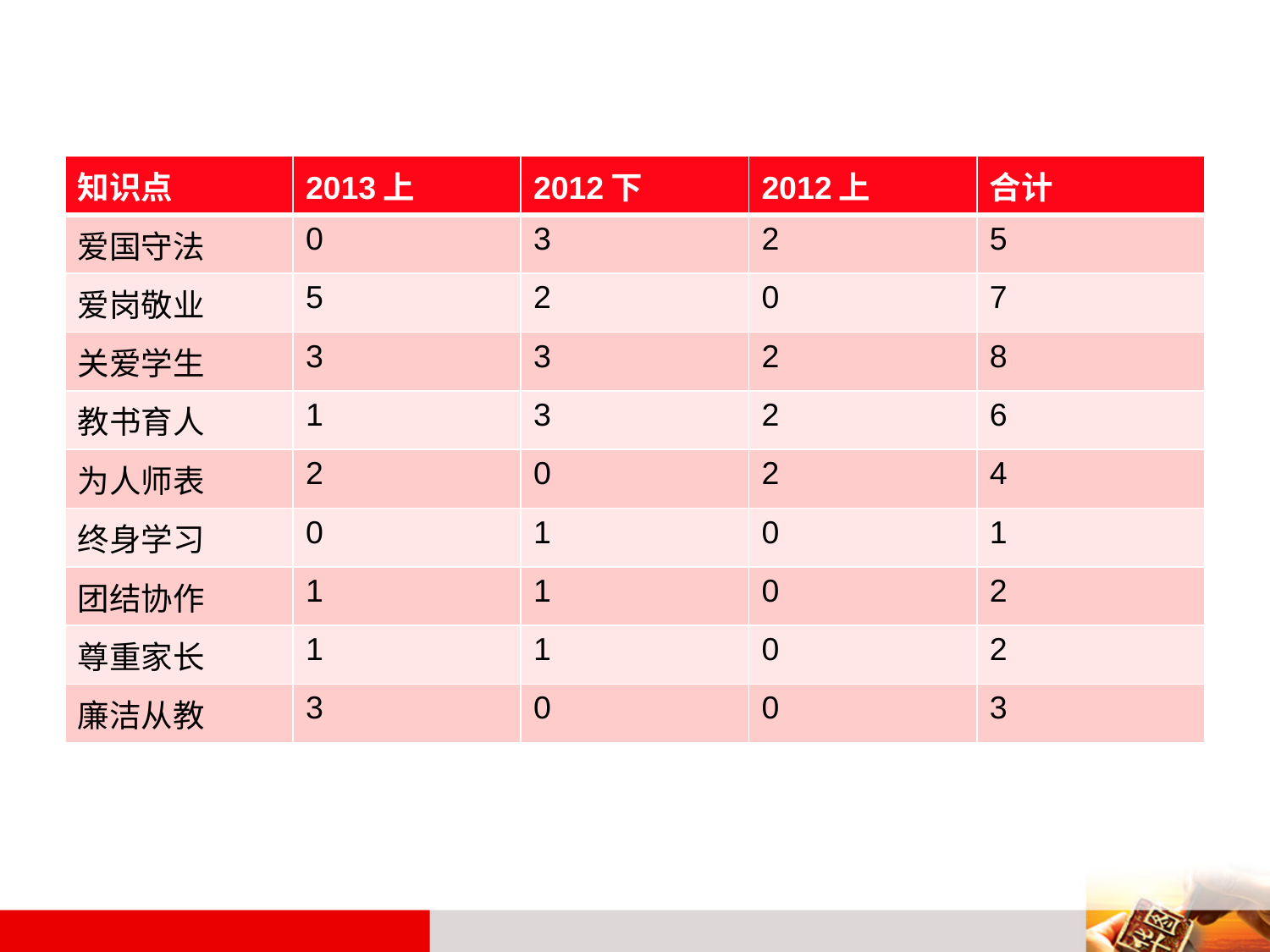

#
| 知识点 | 2013上 | 2012下 | 2012上 | 合计 |
| --- | --- | --- | --- | --- |
| 爱国守法 | 0 | 3 | 2 | 5 |
| 爱岗敬业 | 5 | 2 | 0 | 7 |
| 关爱学生 | 3 | 3 | 2 | 8 |
| 教书育人 | 1 | 3 | 2 | 6 |
| 为人师表 | 2 | 0 | 2 | 4 |
| 终身学习 | 0 | 1 | 0 | 1 |
| 团结协作 | 1 | 1 | 0 | 2 |
| 尊重家长 | 1 | 1 | 0 | 2 |
| 廉洁从教 | 3 | 0 | 0 | 3 |